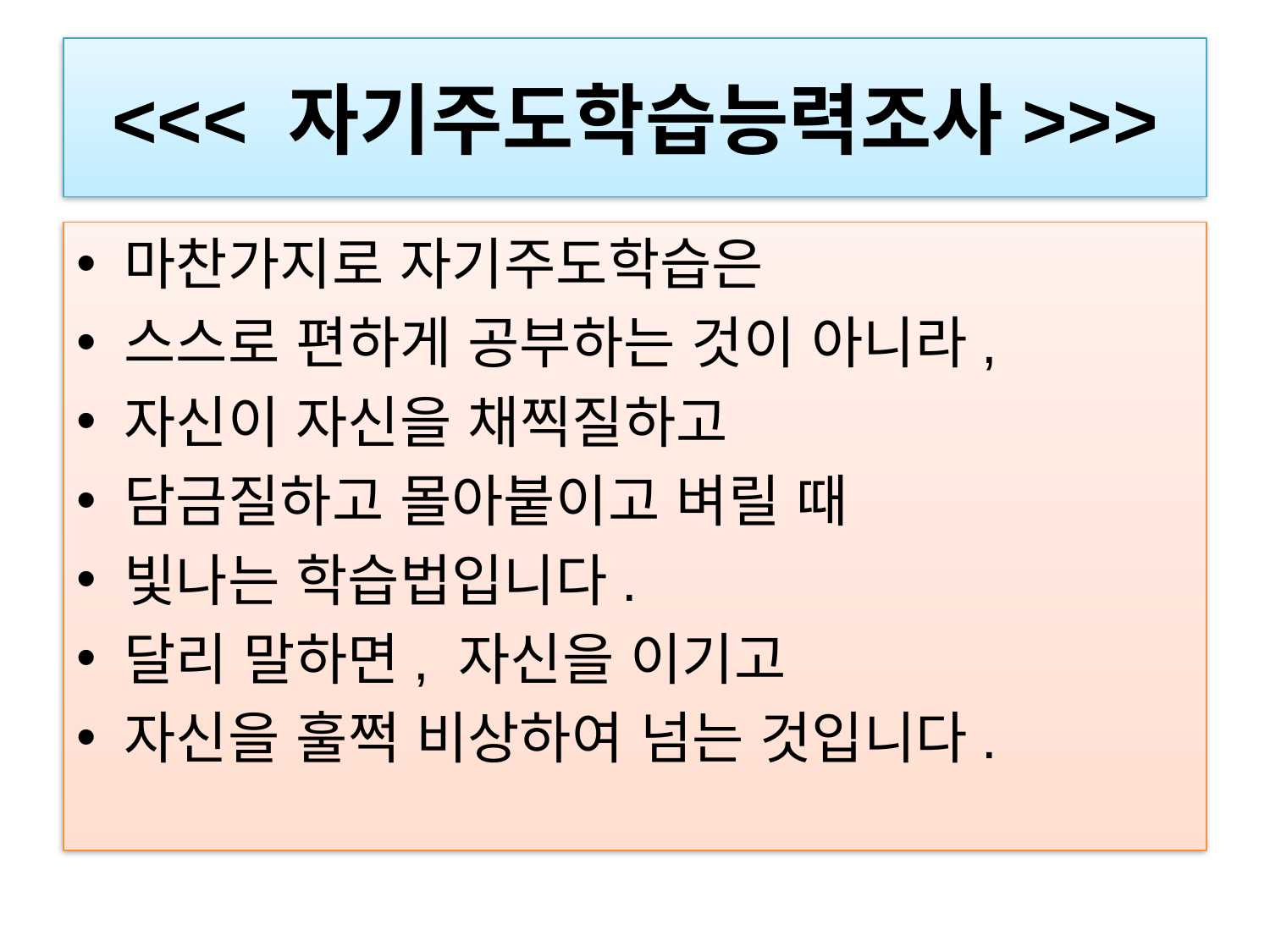

# <<< 자기주도학습능력조사>>>
마찬가지로 자기주도학습은
스스로 편하게 공부하는 것이 아니라,
자신이 자신을 채찍질하고
담금질하고 몰아붙이고 벼릴 때
빛나는 학습법입니다.
달리 말하면, 자신을 이기고
자신을 훌쩍 비상하여 넘는 것입니다.